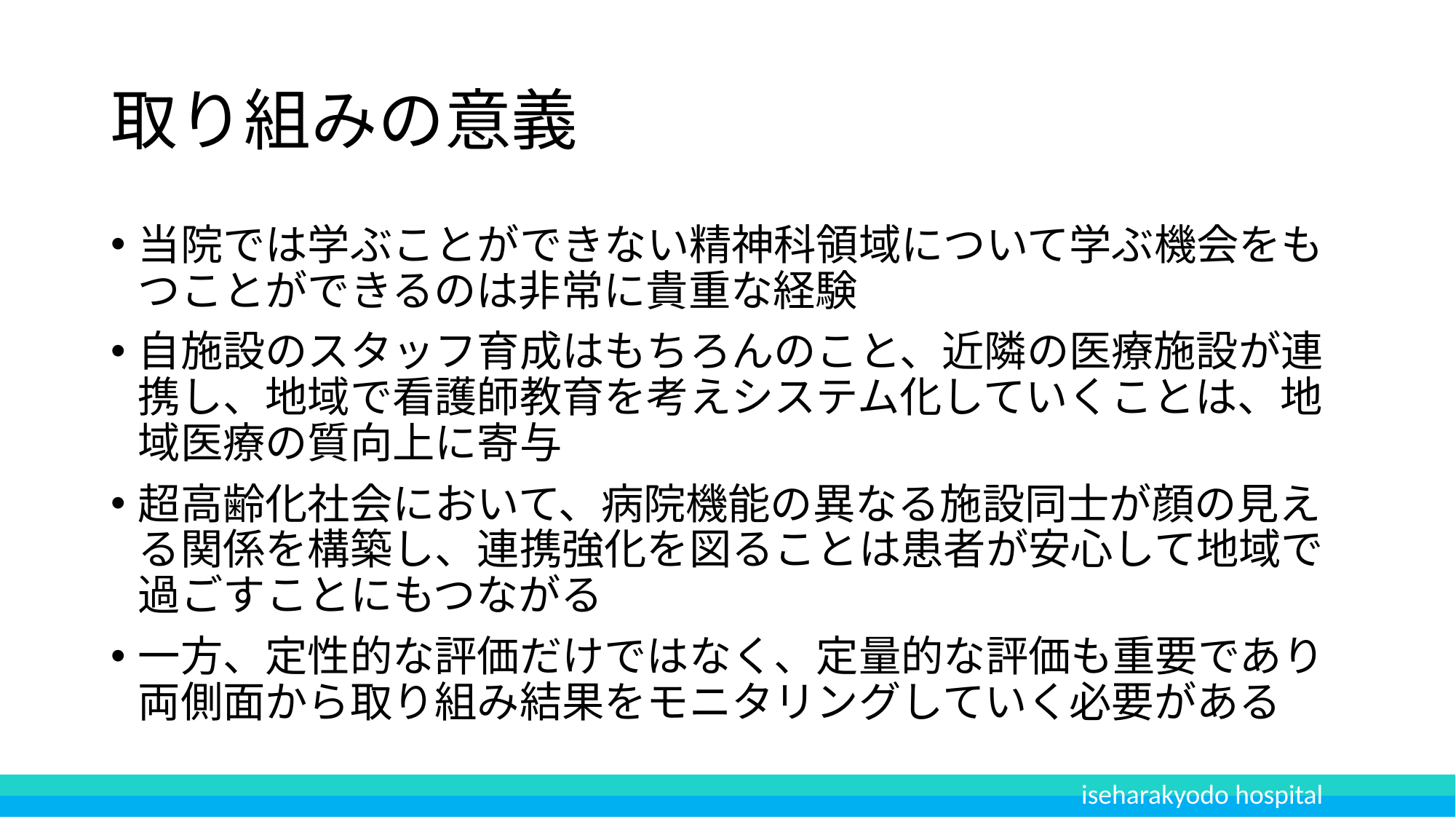

# 取り組みの意義
当院では学ぶことができない精神科領域について学ぶ機会をもつことができるのは非常に貴重な経験
自施設のスタッフ育成はもちろんのこと、近隣の医療施設が連携し、地域で看護師教育を考えシステム化していくことは、地域医療の質向上に寄与
超高齢化社会において、病院機能の異なる施設同士が顔の見える関係を構築し、連携強化を図ることは患者が安心して地域で過ごすことにもつながる
一方、定性的な評価だけではなく、定量的な評価も重要であり両側面から取り組み結果をモニタリングしていく必要がある